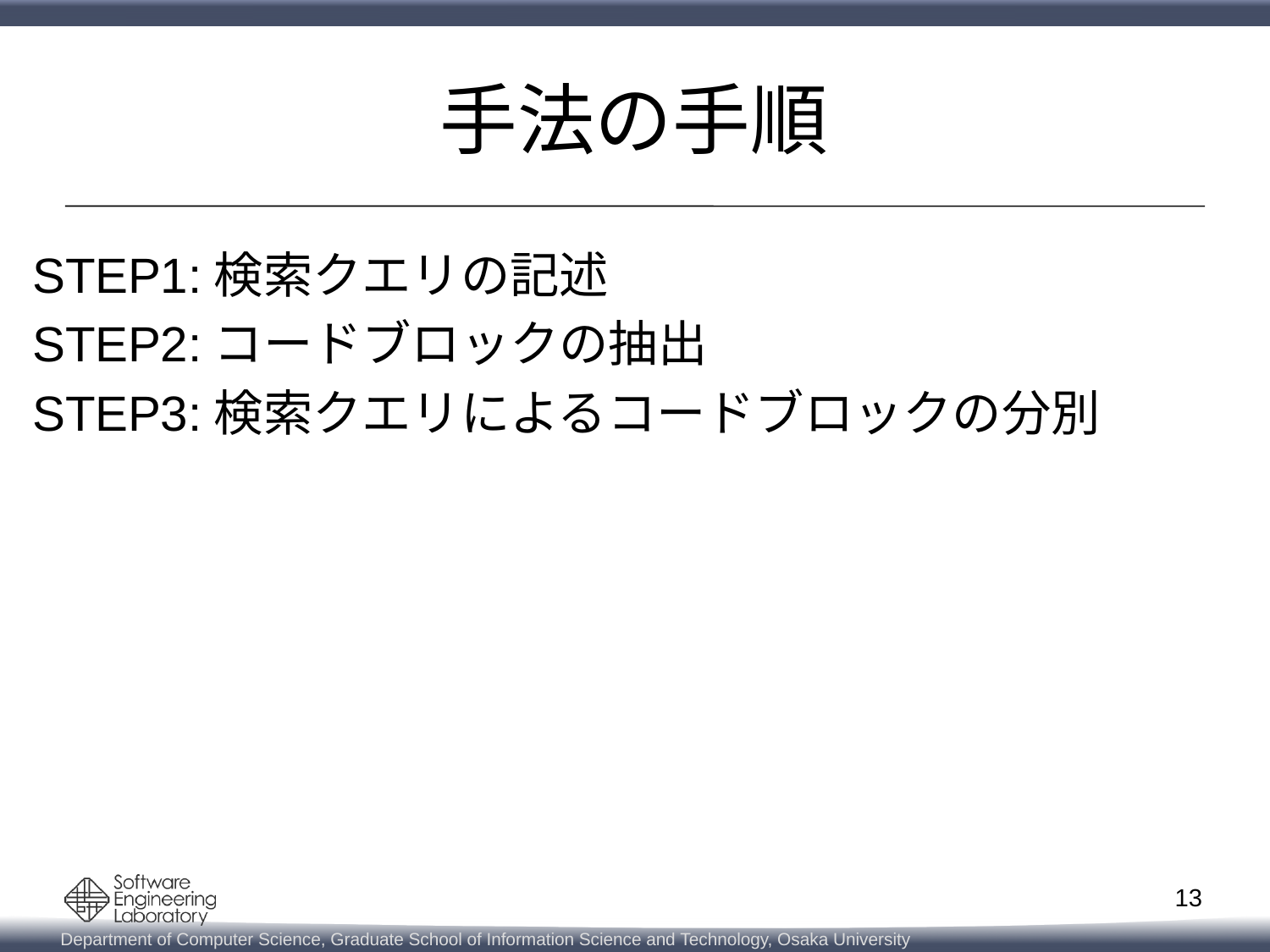

# 手法の手順
STEP1:検索クエリの記述
STEP2:コードブロックの抽出
STEP3:検索クエリによるコードブロックの分別
13